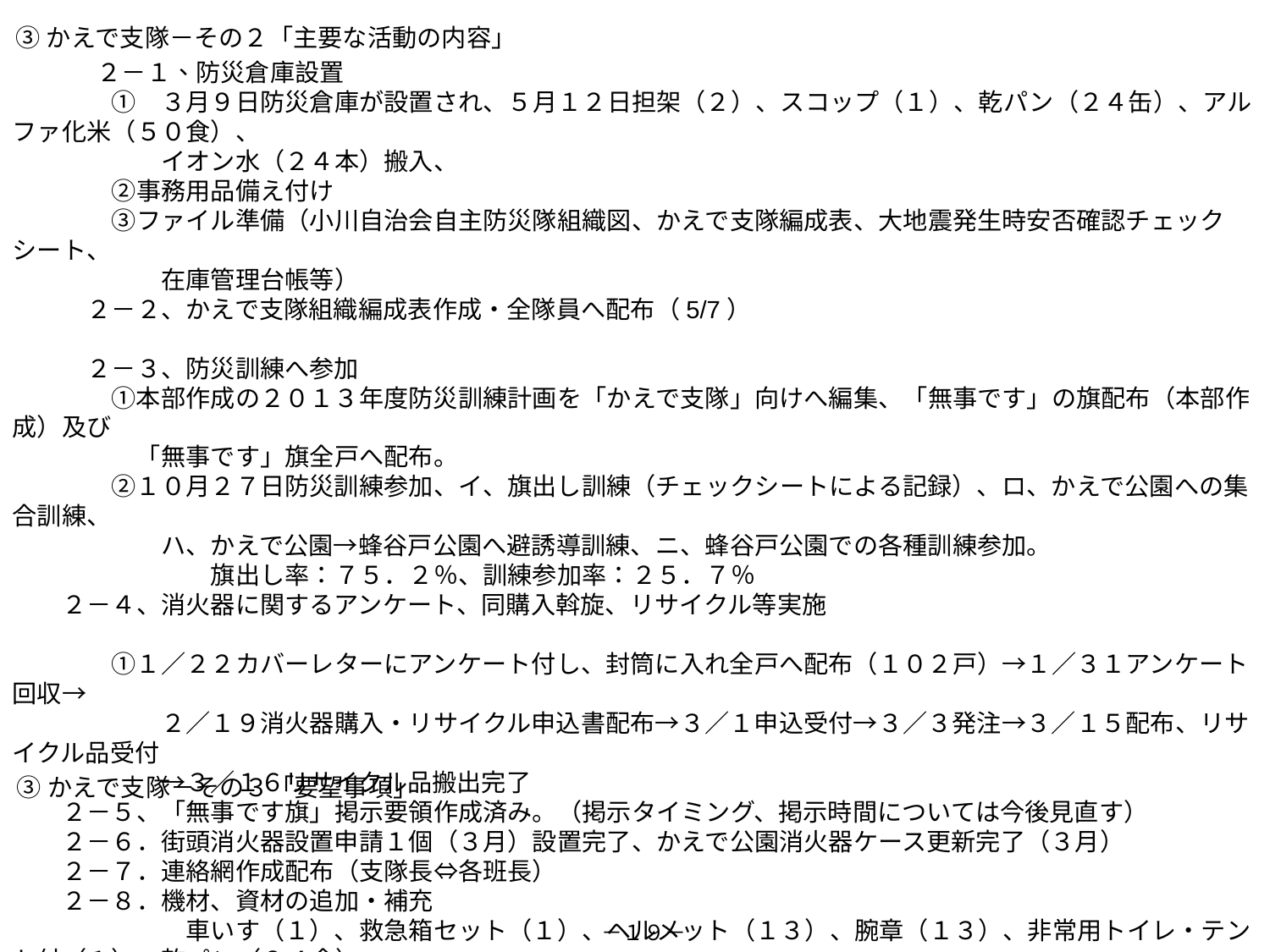

２－１、防災倉庫設置
　　　　①　３月９日防災倉庫が設置され、５月１２日担架（２）、スコップ（１）、乾パン（２４缶）、アルファ化米（５０食）、
　　　　　　イオン水（２４本）搬入、
　　　　②事務用品備え付け
　　　　③ファイル準備（小川自治会自主防災隊組織図、かえで支隊編成表、大地震発生時安否確認チェックシート、
　　　　　　在庫管理台帳等）
　　　２－２、かえで支隊組織編成表作成・全隊員へ配布（5/7）
　　　２－３、防災訓練へ参加
　　　　①本部作成の２０１３年度防災訓練計画を「かえで支隊」向けへ編集、「無事です」の旗配布（本部作成）及び
　　　　　「無事です」旗全戸へ配布。
　　　　②１０月２７日防災訓練参加、イ、旗出し訓練（チェックシートによる記録）、ロ、かえで公園への集合訓練、
　　　　　　ハ、かえで公園→蜂谷戸公園へ避誘導訓練、ニ、蜂谷戸公園での各種訓練参加。
　　　　　　　　旗出し率：７５．２％、訓練参加率：２５．７％
　　２－４、消火器に関するアンケート、同購入斡旋、リサイクル等実施
　　　　①１／２２カバーレターにアンケート付し、封筒に入れ全戸へ配布（１０２戸）→１／３１アンケート回収→
　　　　　　２／１９消火器購入・リサイクル申込書配布→３／１申込受付→３／３発注→３／１５配布、リサイクル品受付
　　　　　　→３／１６リサイクル品搬出完了
　　２－５、「無事です旗」掲示要領作成済み。（掲示タイミング、掲示時間については今後見直す）
　　２－６．街頭消火器設置申請１個（３月）設置完了、かえで公園消火器ケース更新完了（３月）
　　２－７．連絡網作成配布（支隊長⇔各班長）
　　２－８．機材、資材の追加・補充
　　　　　　　車いす（１）、救急箱セット（１）、ヘルメット（１３）、腕章（１３）、非常用トイレ・テント付（１）、乾パン（２４食）
　　　　　　　アルファ化米（５０食）、イオン水（４８本）、消火器（２本）、スコップ（１）、空気入れ（１）、ハンドマイク（１）
　　　　　　　誘導用旗（１）、誘導用プラカード（１）
　　　資材倉庫は設置されたが、機材、備品がまだ不備。下記の機材の購入をお願いしたい。
	①ハンディ投光器
	②工　具　類（レスキューセットなど）							③トランシーバー：通信・連絡手段として是非とも必要な機材であるが、機種選定等必要
③かえで支隊－その２「主要な活動の内容」

③かえで支隊－その３「要望事項」
－１９－